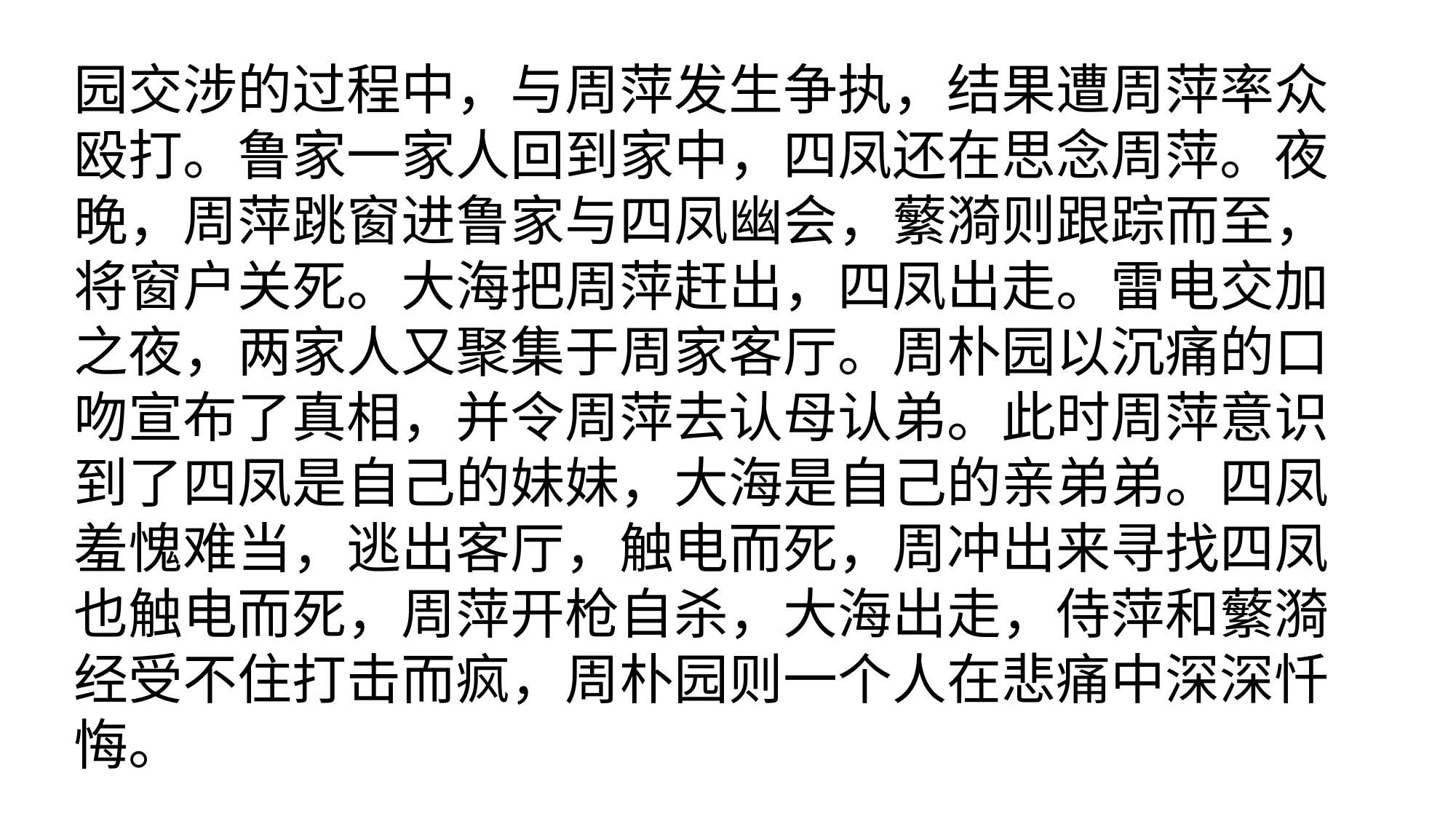

园交涉的过程中，与周萍发生争执，结果遭周萍率众殴打。鲁家一家人回到家中，四凤还在思念周萍。夜晚，周萍跳窗进鲁家与四凤幽会，蘩漪则跟踪而至，将窗户关死。大海把周萍赶出，四凤出走。雷电交加之夜，两家人又聚集于周家客厅。周朴园以沉痛的口吻宣布了真相，并令周萍去认母认弟。此时周萍意识到了四凤是自己的妹妹，大海是自己的亲弟弟。四凤羞愧难当，逃出客厅，触电而死，周冲出来寻找四凤也触电而死，周萍开枪自杀，大海出走，侍萍和蘩漪经受不住打击而疯，周朴园则一个人在悲痛中深深忏悔。